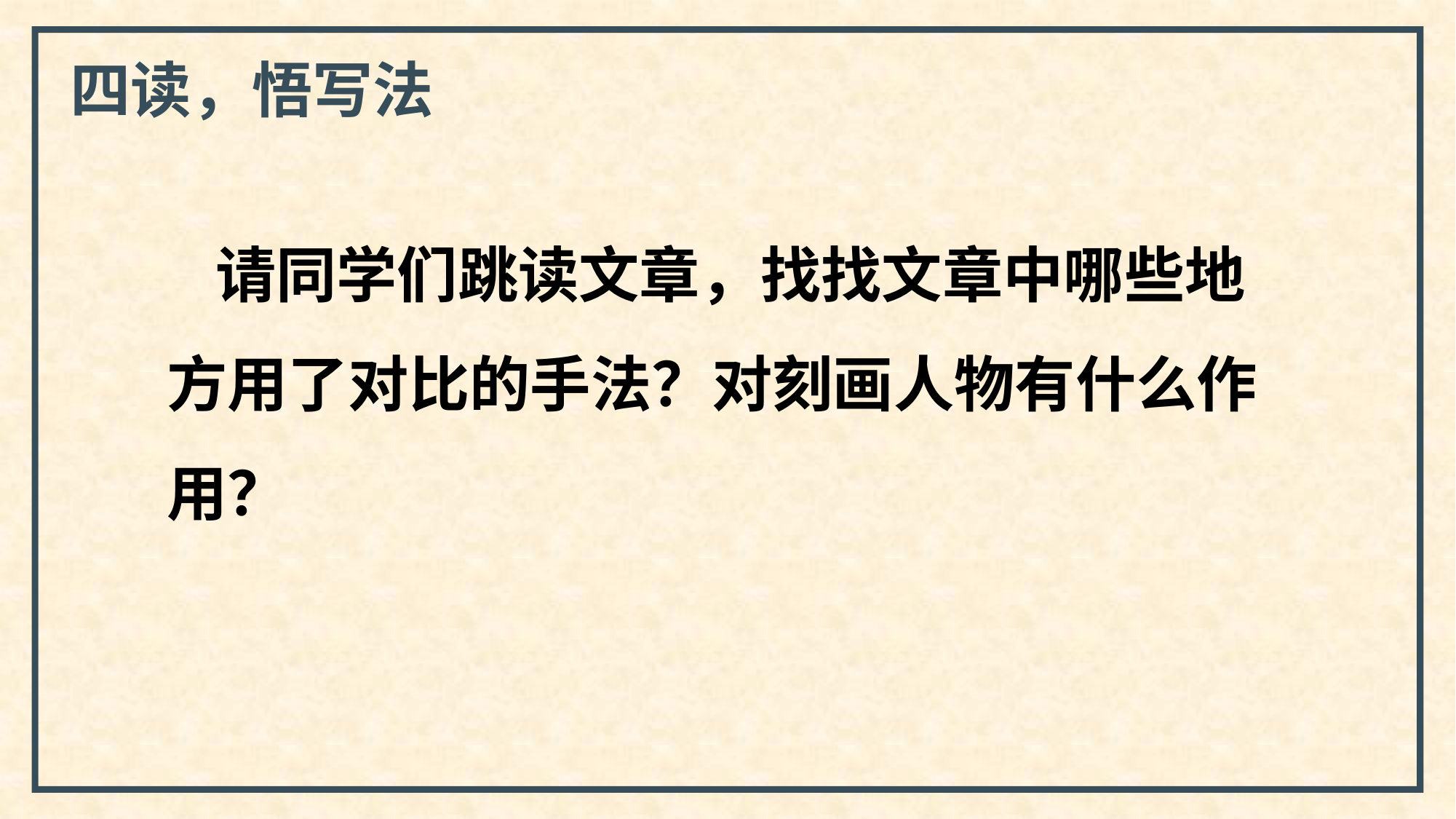

四读，悟写法
    请同学们跳读文章，找找文章中哪些地方用了对比的手法？对刻画人物有什么作用？